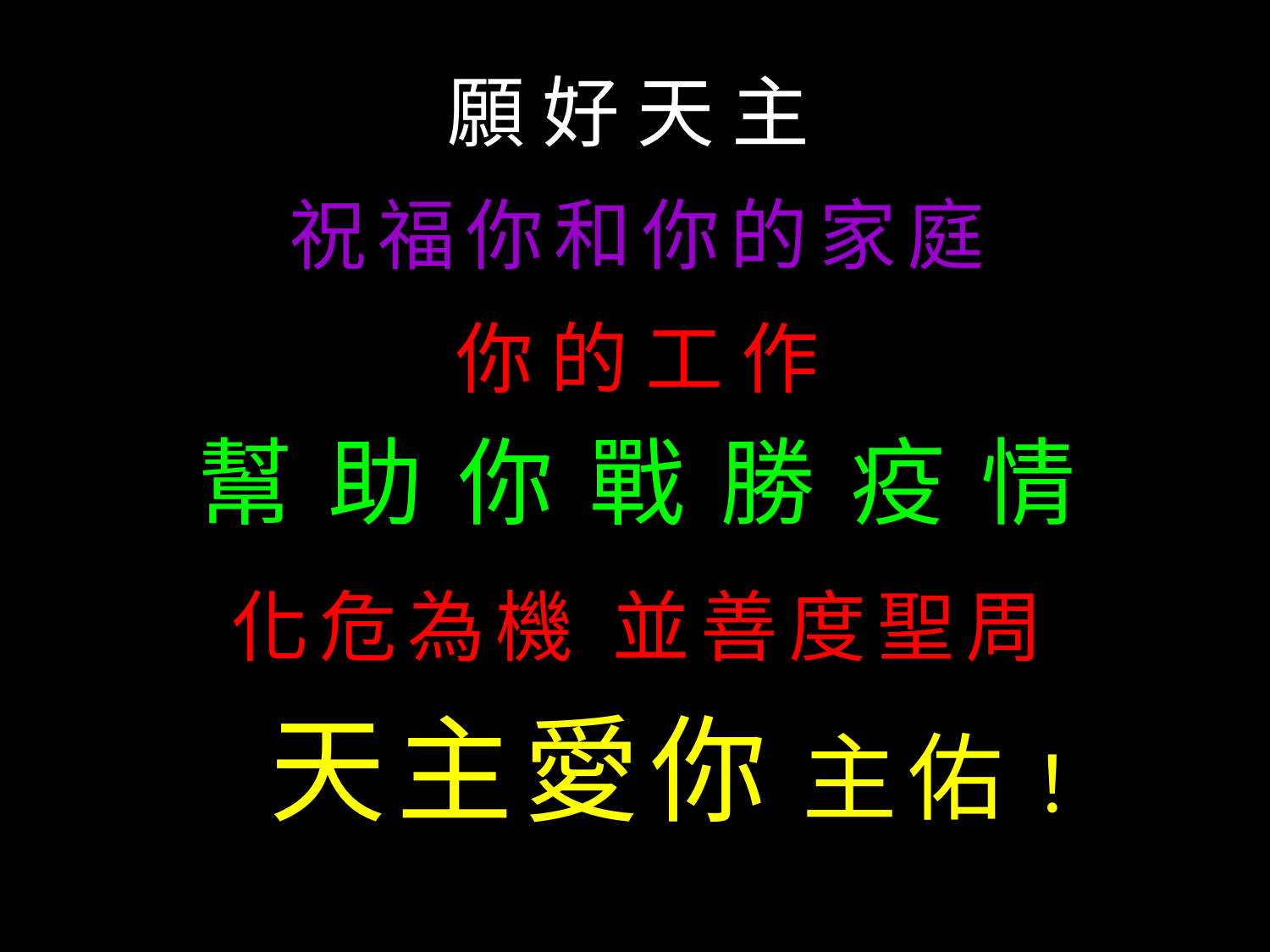

願 好 天 主
祝福你和你的家庭
你 的 工 作
幫助你戰勝疫情
化危為機 並善度聖周
  天主愛你 主佑！